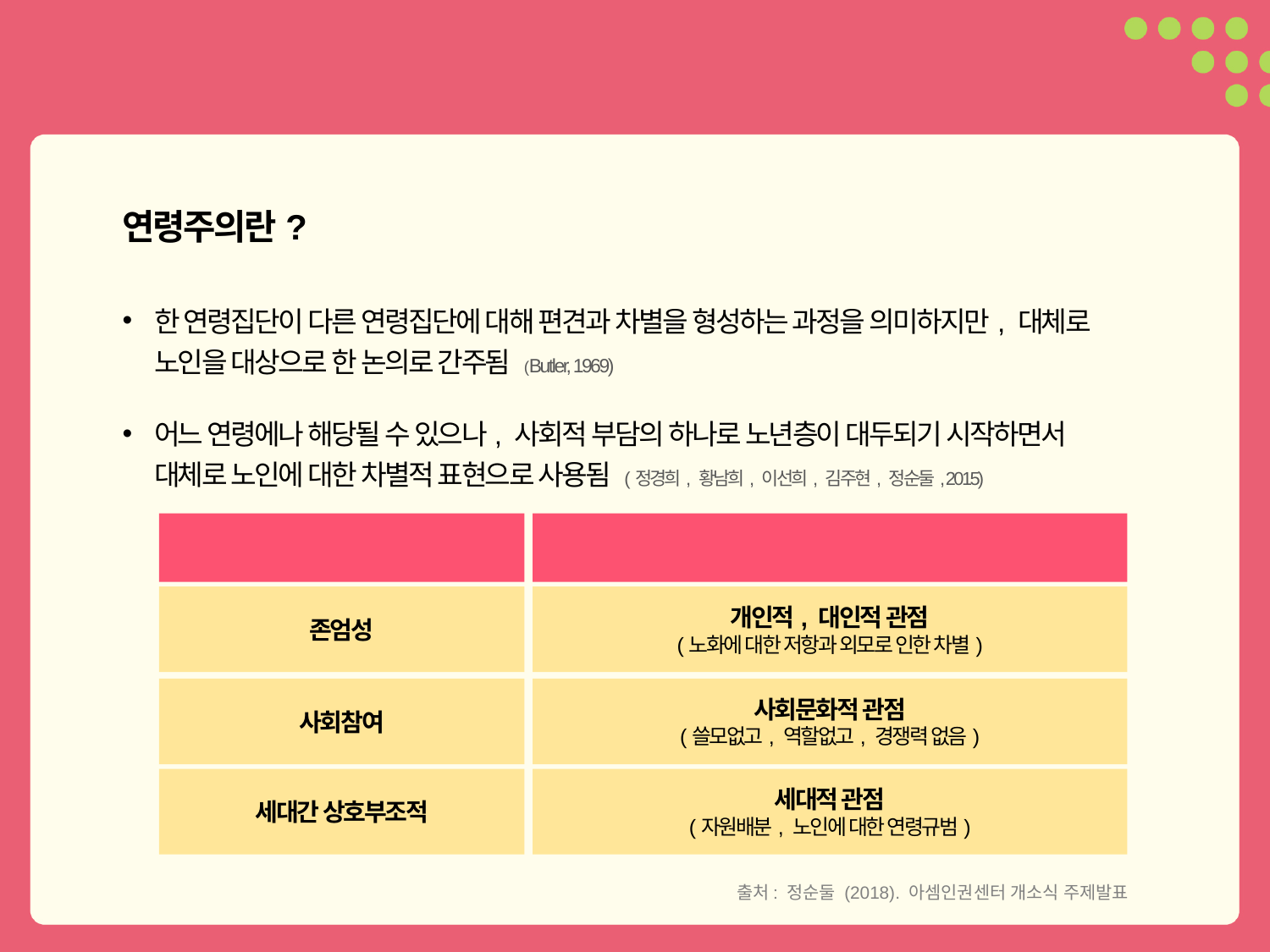

연령주의란?

한 연령집단이 다른 연령집단에 대해 편견과 차별을 형성하는 과정을 의미하지만, 대체로 노인을 대상으로 한 논의로 간주됨 (Butler, 1969)

어느 연령에나 해당될 수 있으나, 사회적 부담의 하나로 노년층이 대두되기 시작하면서 대체로 노인에 대한 차별적 표현으로 사용됨 (정경희, 황남희, 이선희, 김주현, 정순둘, 2015)
인권원리
연령주의
존엄성
개인적, 대인적 관점
(노화에 대한 저항과 외모로 인한 차별)
사회참여
사회문화적 관점
(쓸모없고, 역할없고, 경쟁력 없음)
세대간 상호부조적
세대적 관점
(자원배분, 노인에 대한 연령규범)
출처: 정순둘 (2018). 아셈인권센터 개소식 주제발표
12